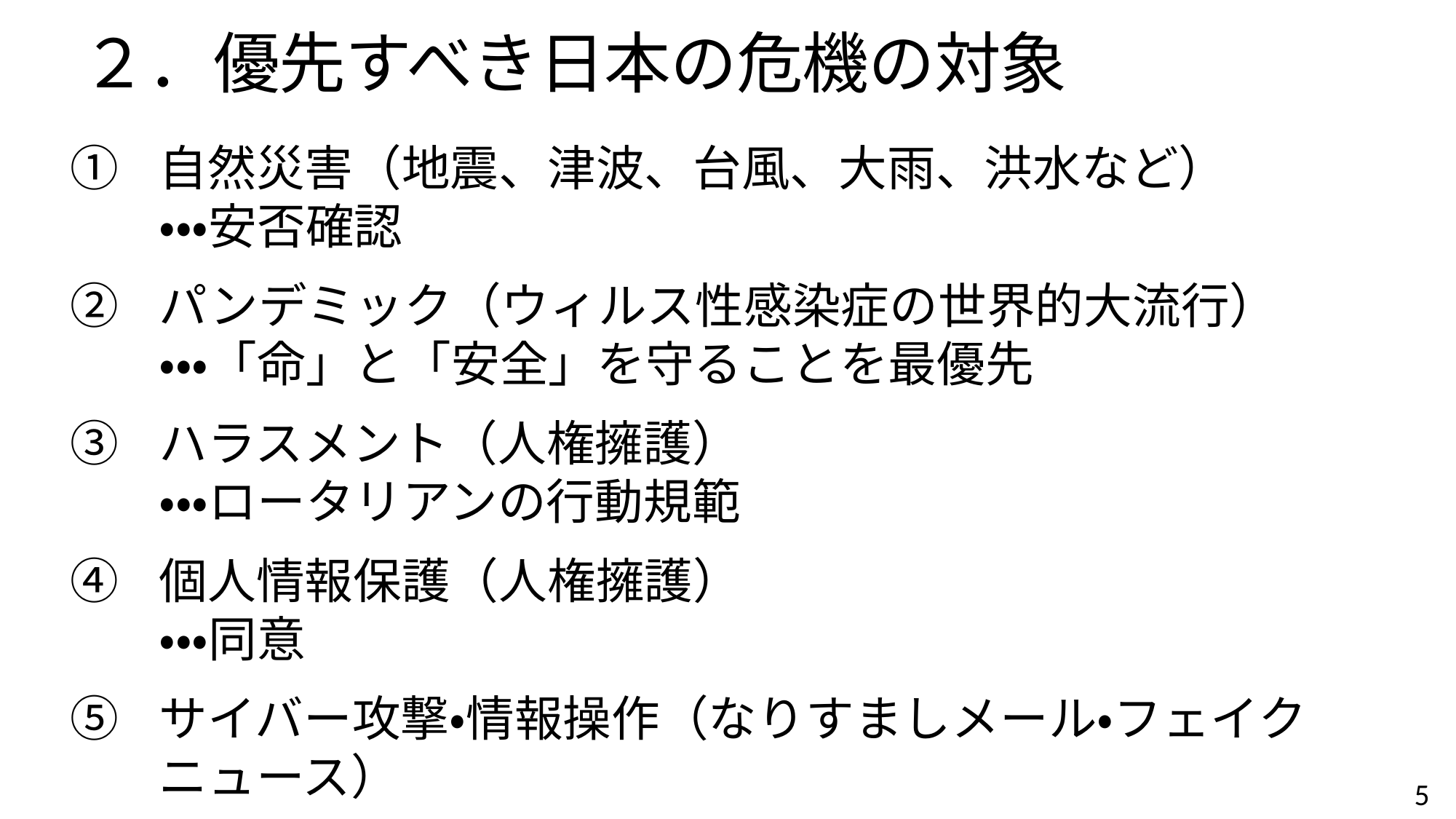

２．優先すべき日本の危機の対象
自然災害（地震、津波、台風、大雨、洪水など）
・・・安否確認
パンデミック（ウィルス性感染症の世界的大流行）
・・・「命」と「安全」を守ることを最優先
ハラスメント（人権擁護）
・・・ロータリアンの行動規範
個人情報保護（人権擁護）
・・・同意
サイバー攻撃・情報操作（なりすましメール・フェイクニュース）
5